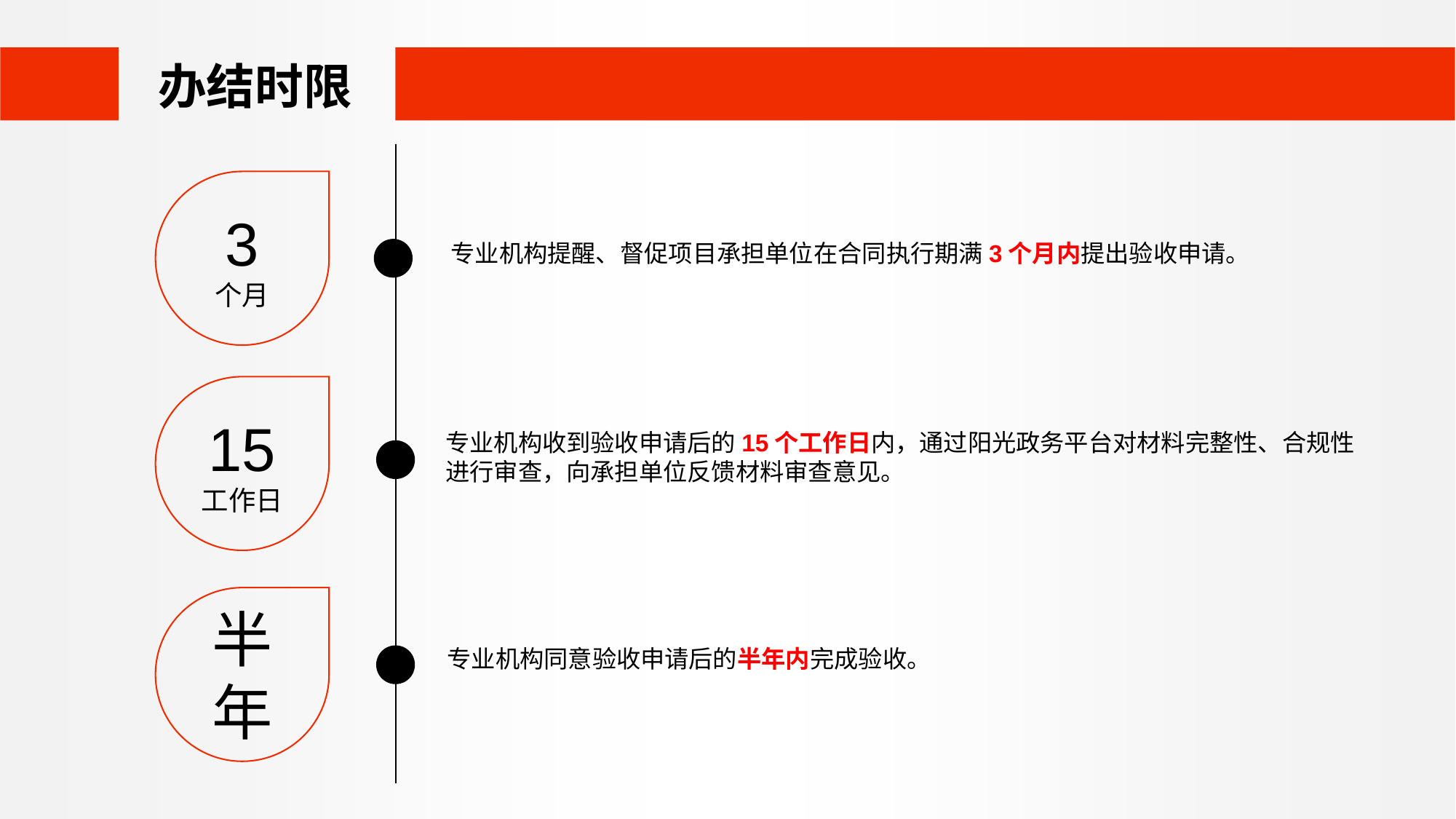

办结时限

3
个月
专业机构提醒、督促项目承担单位在合同执行期满3个月内提出验收申请。

15
工作日
专业机构收到验收申请后的15个工作日内，通过阳光政务平台对材料完整性、合规性进行审查，向承担单位反馈材料审查意见。
半年
专业机构同意验收申请后的半年内完成验收。